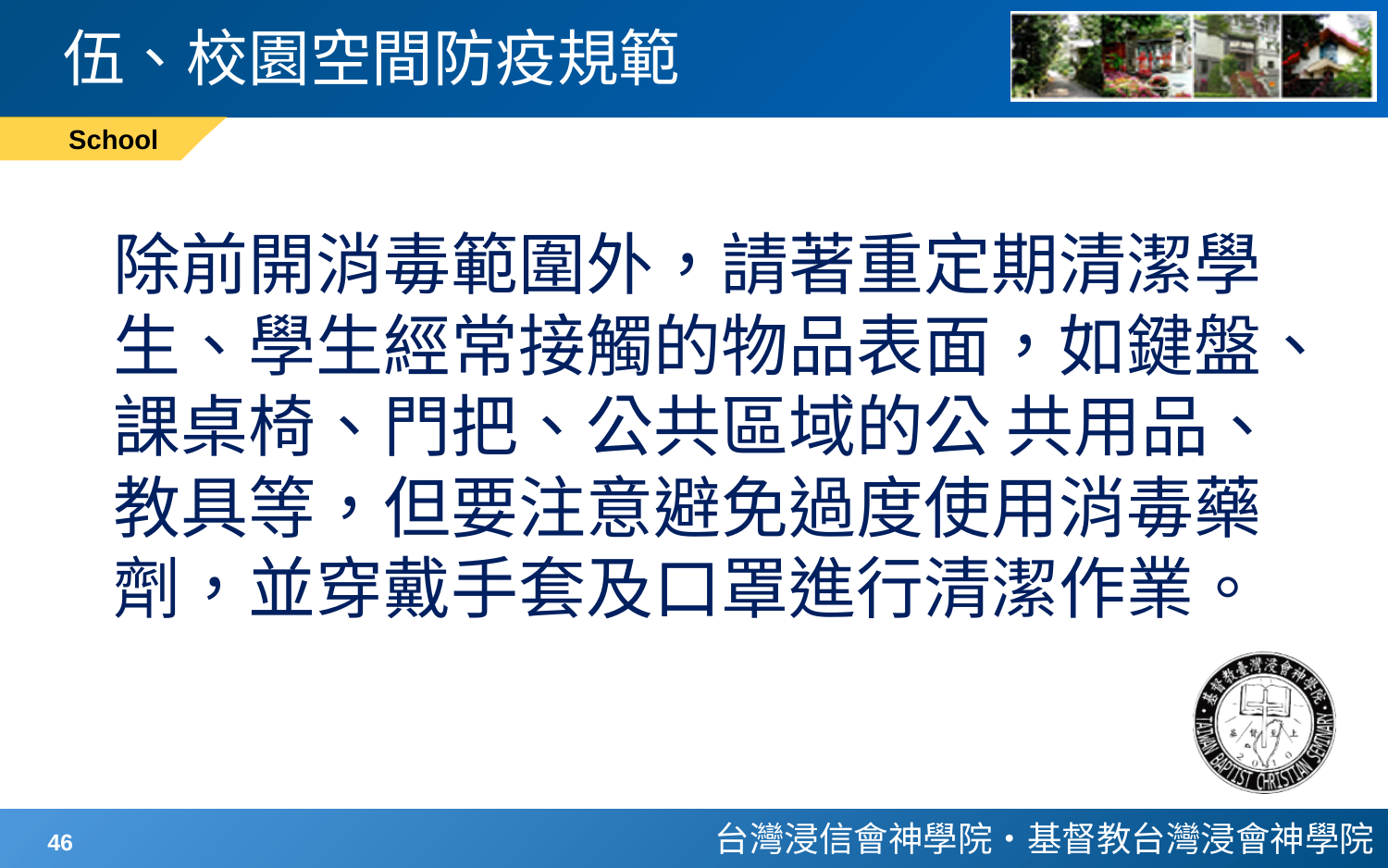

# 伍、校園空間防疫規範
School

   除前開消毒範圍外，請著重定期清潔學
   生、學生經常接觸的物品表面，如鍵盤、
   課桌椅、門把、公共區域的公 共用品、
   教具等，但要注意避免過度使用消毒藥
   劑，並穿戴手套及口罩進行清潔作業。